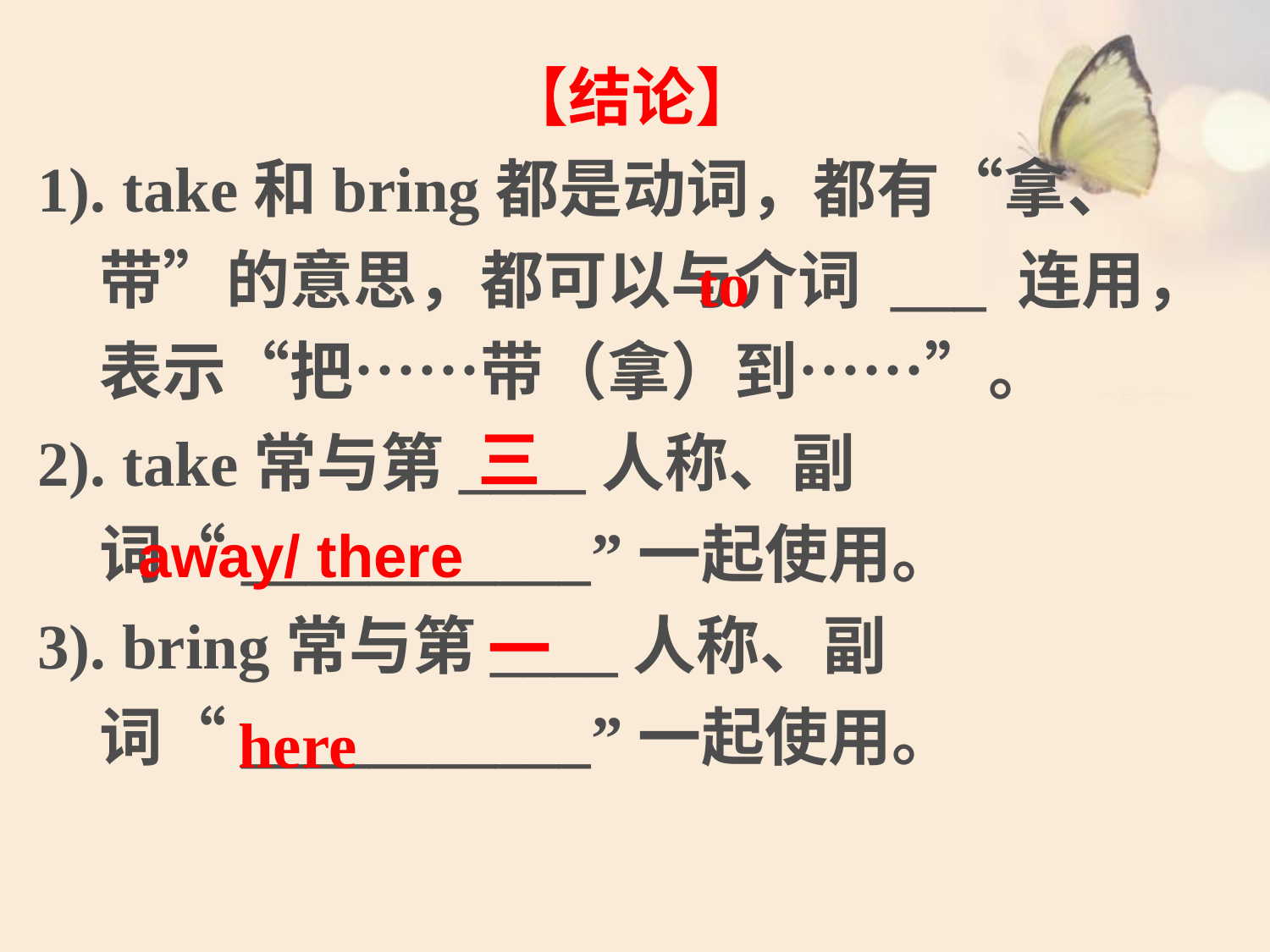

【结论】
1). take和bring都是动词，都有“拿、带”的意思，都可以与介词 ___ 连用，表示“把……带（拿）到……”。
2). take常与第____人称、副词“___________”一起使用。
3). bring常与第____人称、副词“___________”一起使用。
to
三
away/ there
一
here